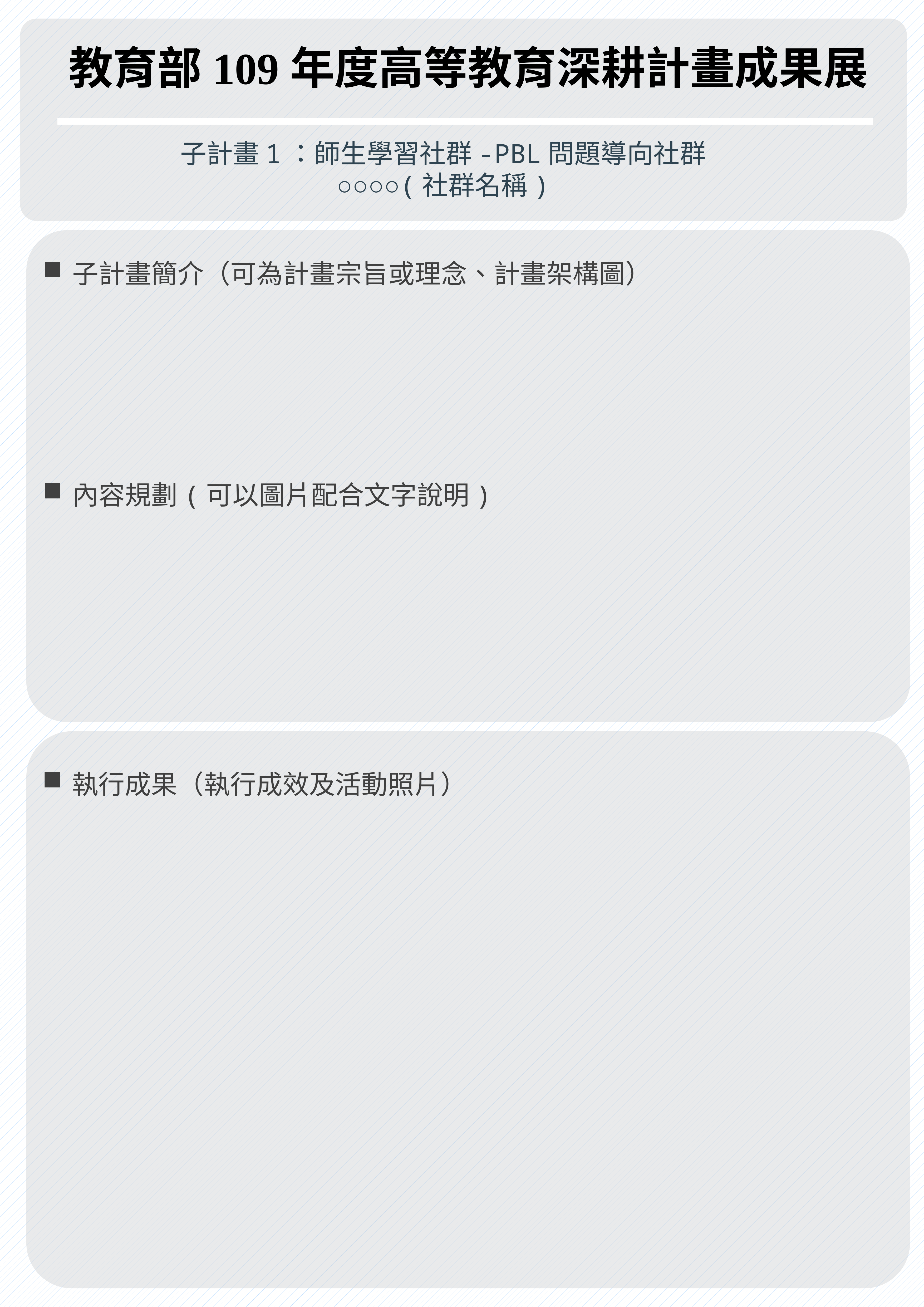

教育部109年度高等教育深耕計畫成果展

子計畫1：師生學習社群-PBL問題導向社群
○○○○(社群名稱)

子計畫簡介（可為計畫宗旨或理念、計畫架構圖）

內容規劃(可以圖片配合文字說明)

執行成果（執行成效及活動照片）